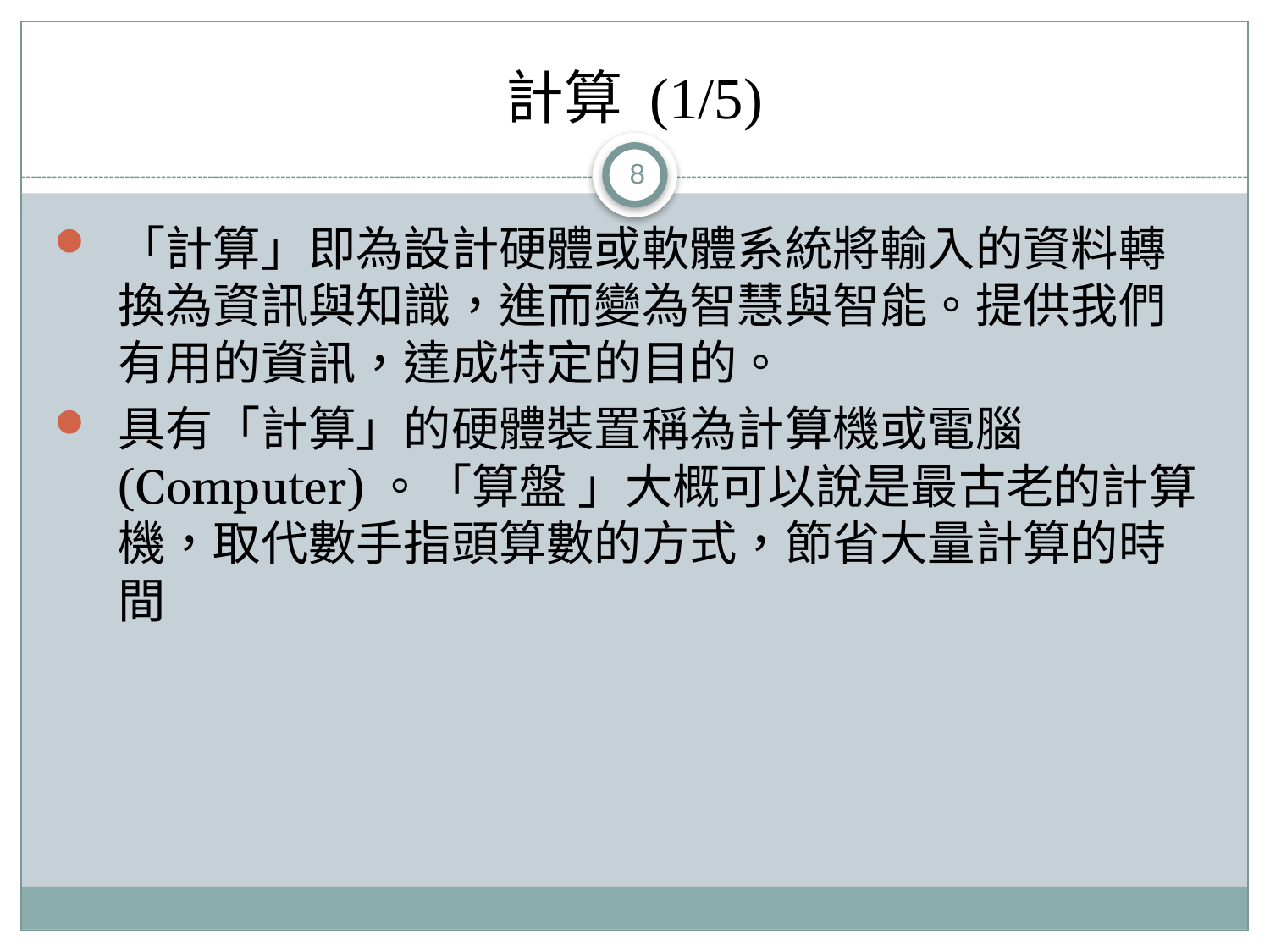

# 計算 (1/5)
8
「計算」即為設計硬體或軟體系統將輸入的資料轉換為資訊與知識，進而變為智慧與智能。提供我們有用的資訊，達成特定的目的。
具有「計算」的硬體裝置稱為計算機或電腦(Computer)。「算盤 」大概可以說是最古老的計算機，取代數手指頭算數的方式，節省大量計算的時間